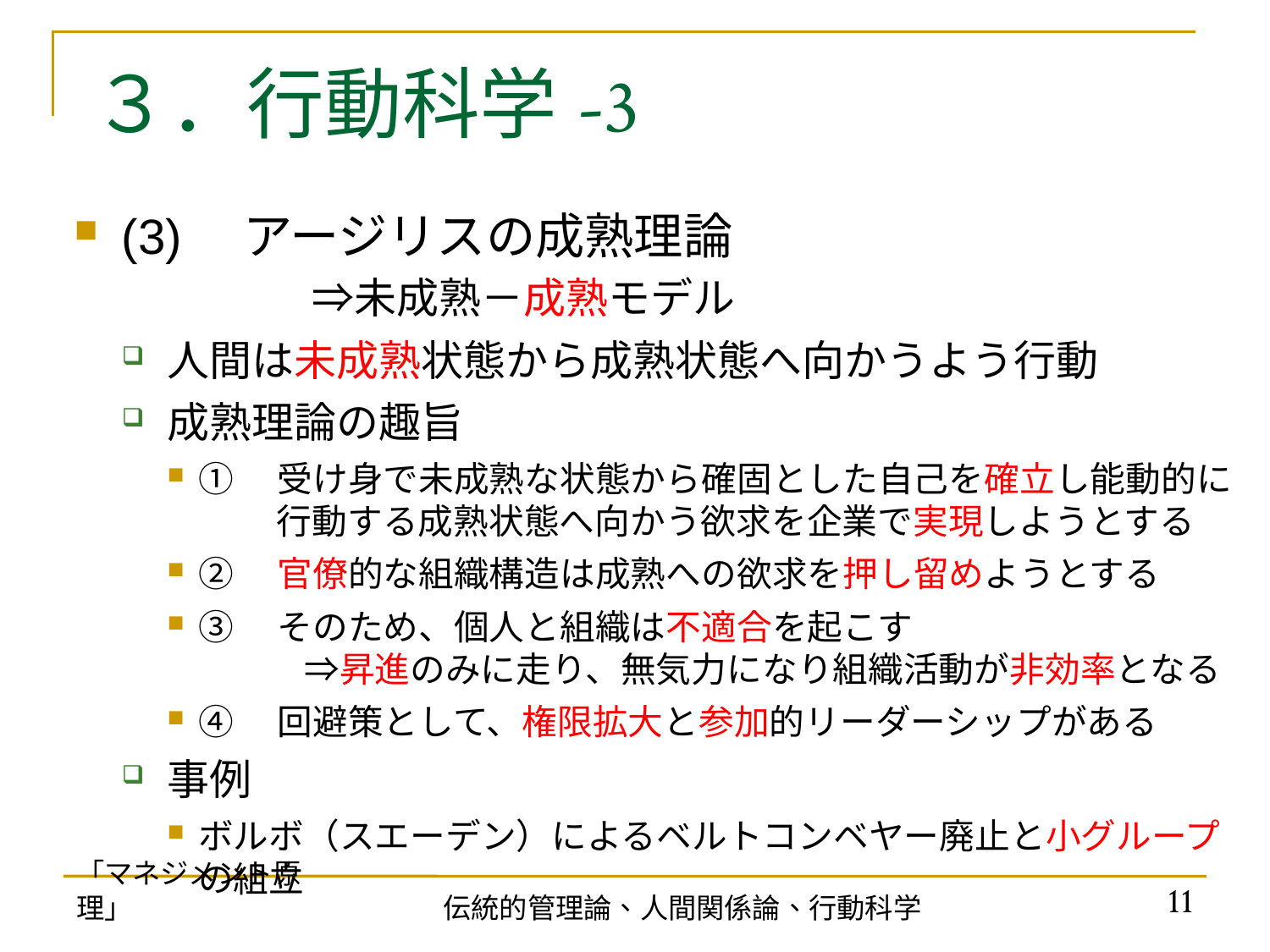

# ３．行動科学-3
(3)　アージリスの成熟理論
　　　　⇒未成熟－成熟モデル
人間は未成熟状態から成熟状態へ向かうよう行動
成熟理論の趣旨
①　受け身で未成熟な状態から確固とした自己を確立し能動的に
　　 行動する成熟状態へ向かう欲求を企業で実現しようとする
②　官僚的な組織構造は成熟への欲求を押し留めようとする
③　そのため、個人と組織は不適合を起こす
　　　⇒昇進のみに走り、無気力になり組織活動が非効率となる
④　回避策として、権限拡大と参加的リーダーシップがある
事例
ボルボ（スエーデン）によるベルトコンベヤー廃止と小グループの組立

「マネジメント原理」
11
伝統的管理論、人間関係論、行動科学